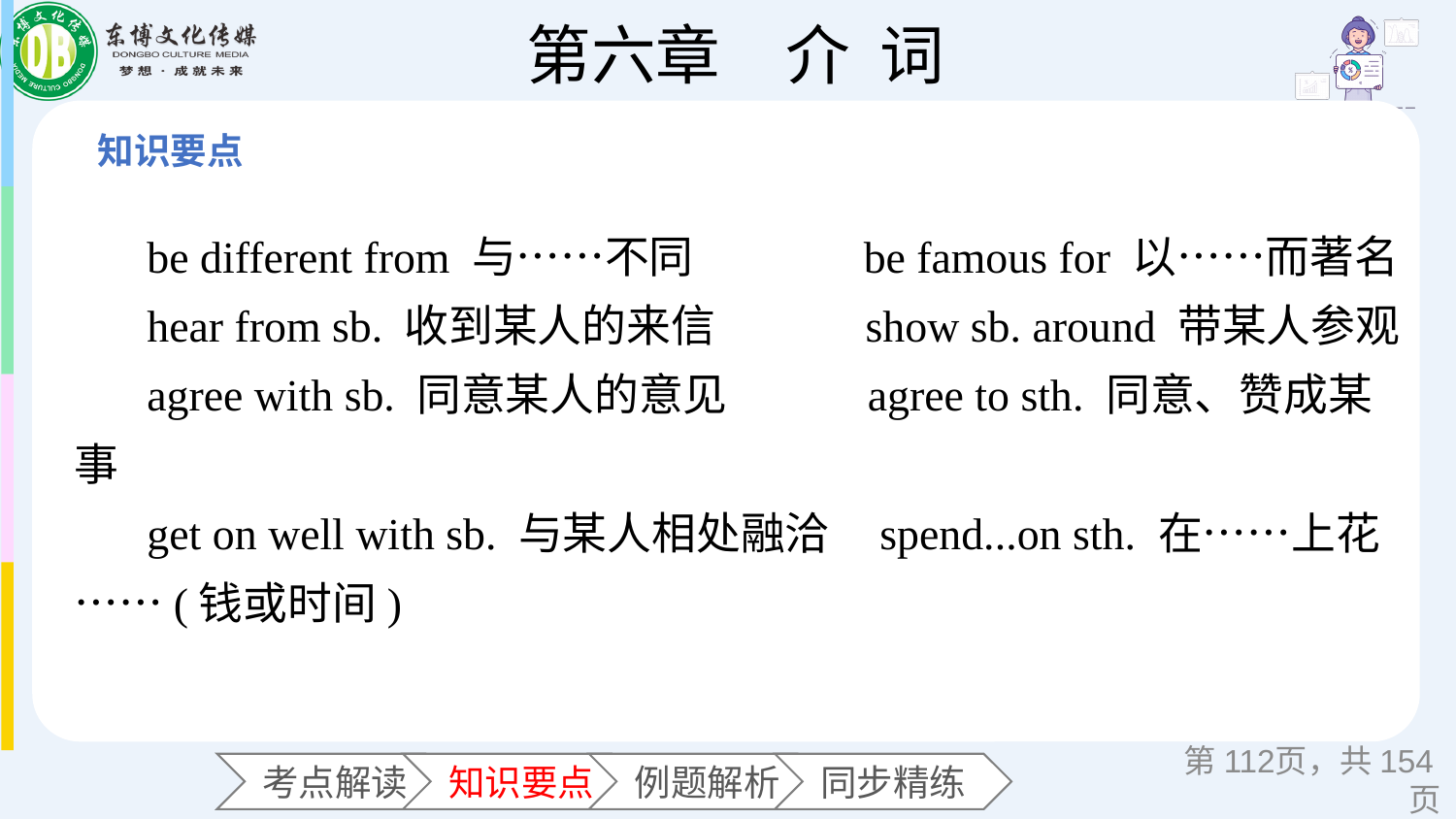

be different from 与……不同                be famous for 以……而著名
hear from sb. 收到某人的来信              show sb. around 带某人参观
agree with sb. 同意某人的意见             agree to sth. 同意、赞成某事
get on well with sb. 与某人相处融洽    spend...on sth. 在……上花……(钱或时间)
第112页，共154页